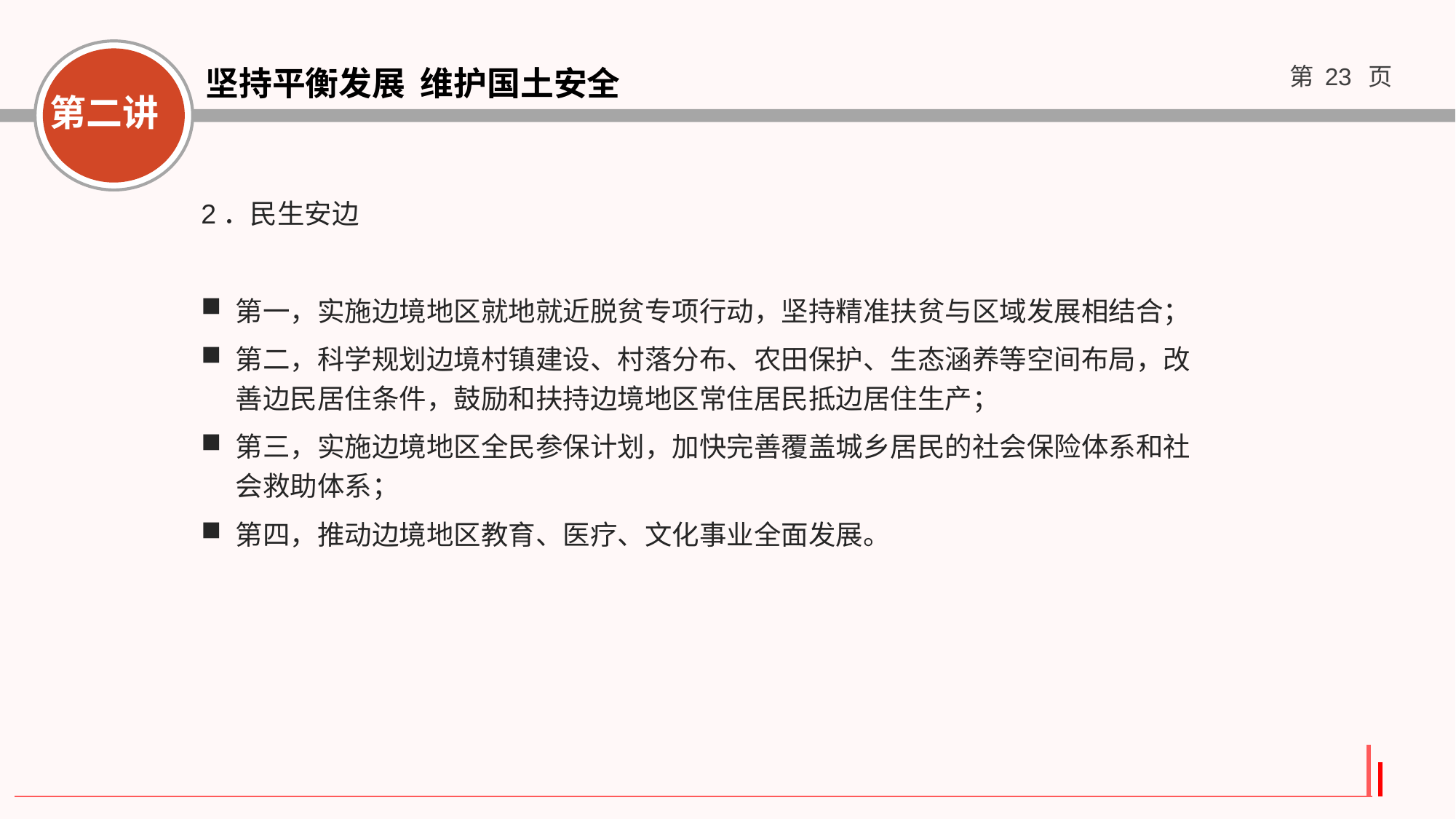

2．民生安边

第一，实施边境地区就地就近脱贫专项行动，坚持精准扶贫与区域发展相结合；
第二，科学规划边境村镇建设、村落分布、农田保护、生态涵养等空间布局，改善边民居住条件，鼓励和扶持边境地区常住居民抵边居住生产；
第三，实施边境地区全民参保计划，加快完善覆盖城乡居民的社会保险体系和社会救助体系；
第四，推动边境地区教育、医疗、文化事业全面发展。